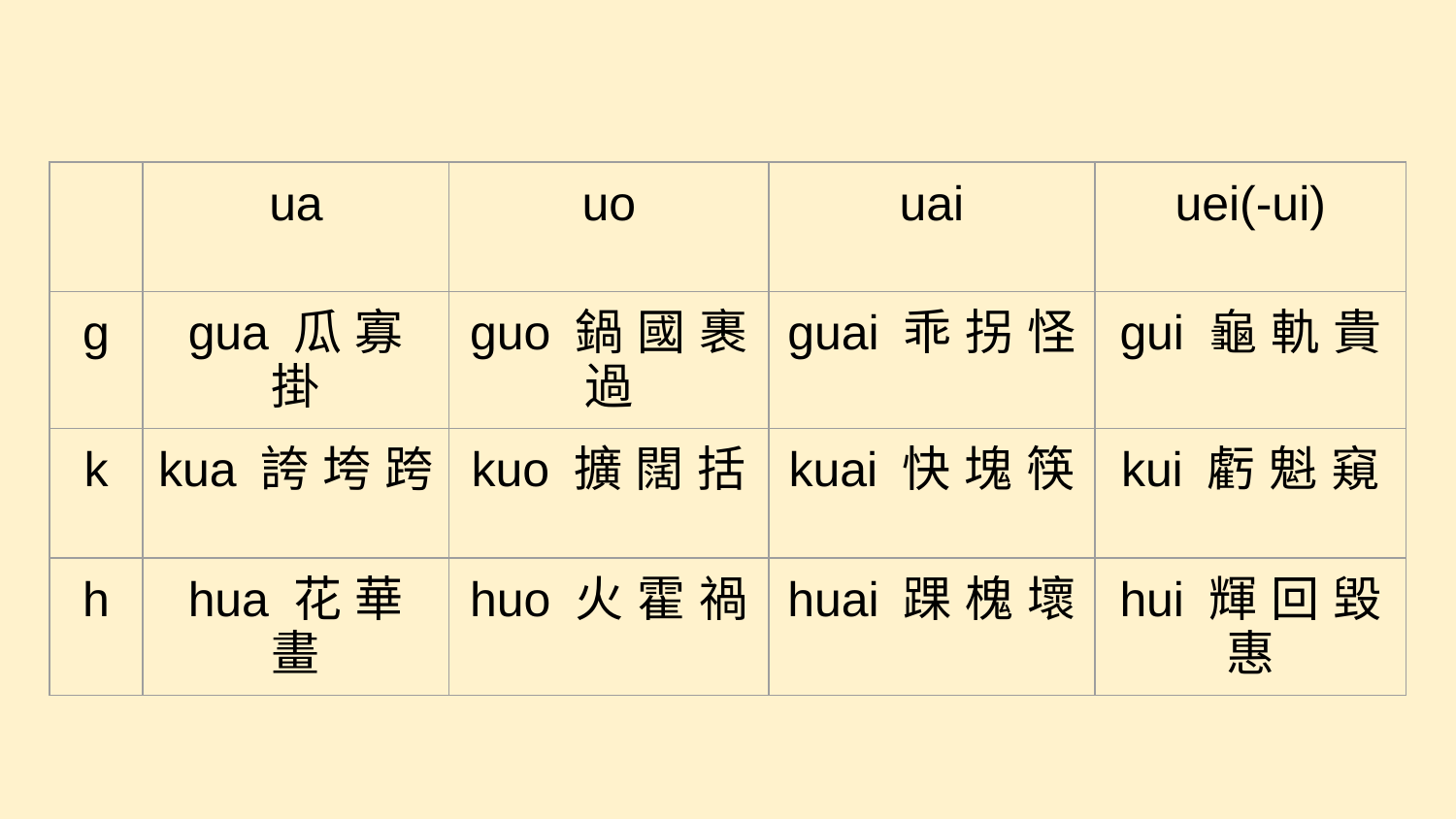

#
|  | ua | uo | uai | uei(-ui) |
| --- | --- | --- | --- | --- |
| g | gua 瓜 寡 掛 | guo 鍋 國 裹 過 | guai 乖 拐 怪 | gui 龜 軌 貴 |
| k | kua 誇 垮 跨 | kuo 擴 闊 括 | kuai 快 塊 筷 | kui 虧 魁 窺 |
| h | hua 花 華 畫 | huo 火 霍 禍 | huai 踝 槐 壞 | hui 輝 回 毀 惠 |